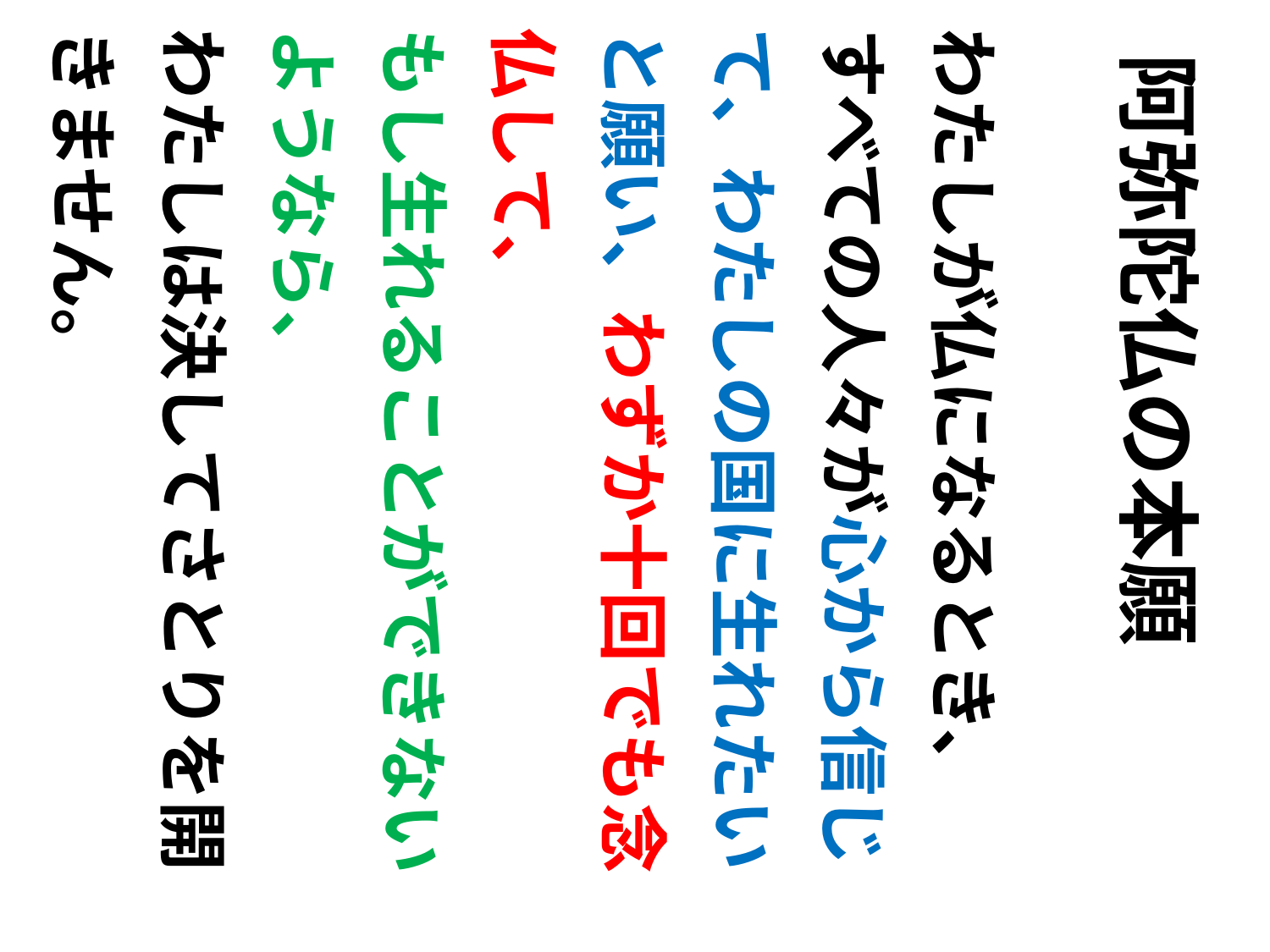

わたしが仏になるとき、
すべての人々が心から信じて、わたしの国に生れたいと願い、わずか十回でも念仏して、
もし生れることができないようなら、
わたしは決してさとりを開きません。
阿弥陀仏の本願